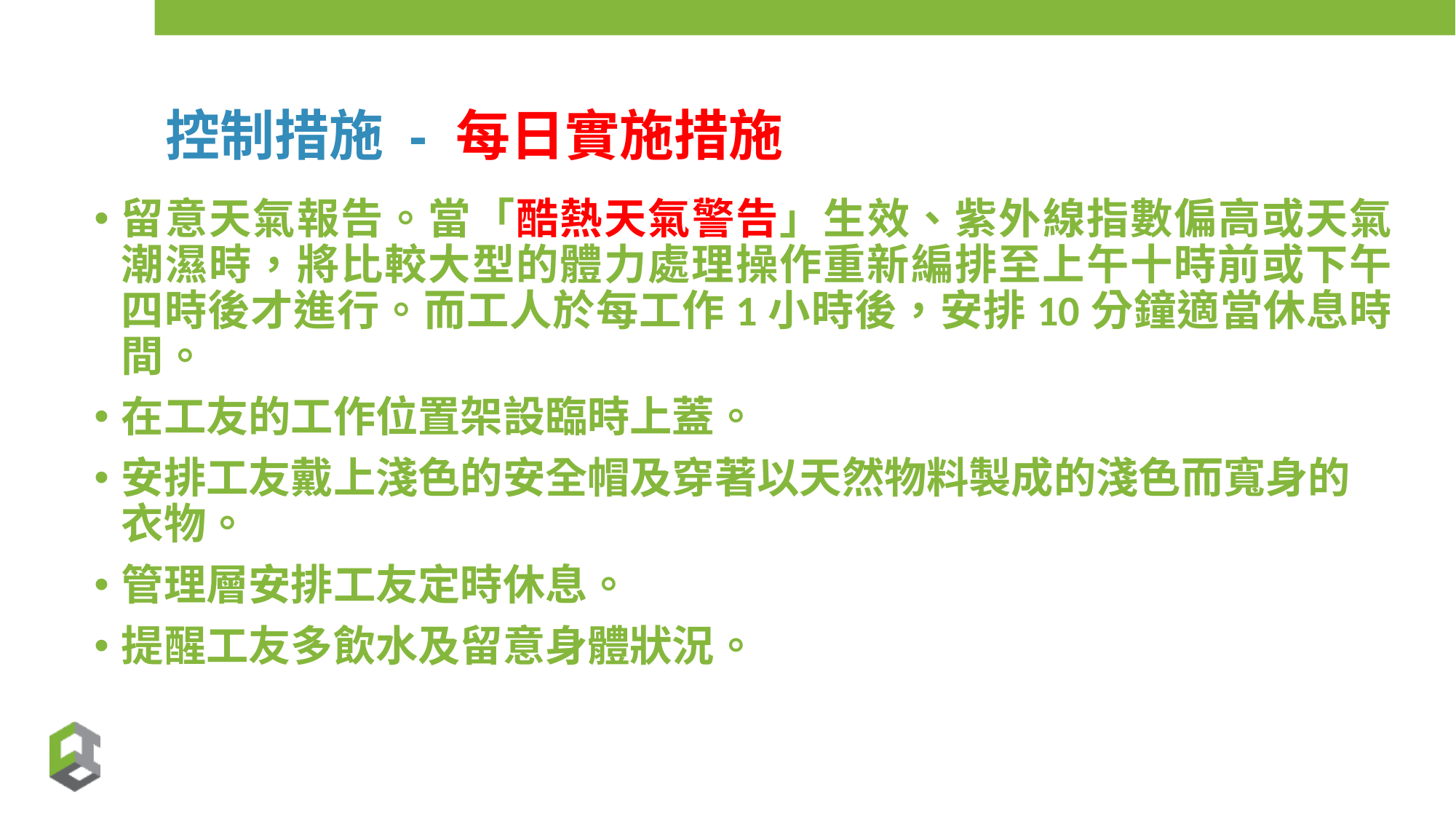

# 控制措施 - 每日實施措施
留意天氣報告。當「酷熱天氣警告」生效、紫外線指數偏高或天氣潮濕時，將比較大型的體力處理操作重新編排至上午十時前或下午四時後才進行。而工人於每工作1小時後，安排10分鐘適當休息時間。
在工友的工作位置架設臨時上蓋。
安排工友戴上淺色的安全帽及穿著以天然物料製成的淺色而寬身的衣物。
管理層安排工友定時休息。
提醒工友多飲水及留意身體狀況。